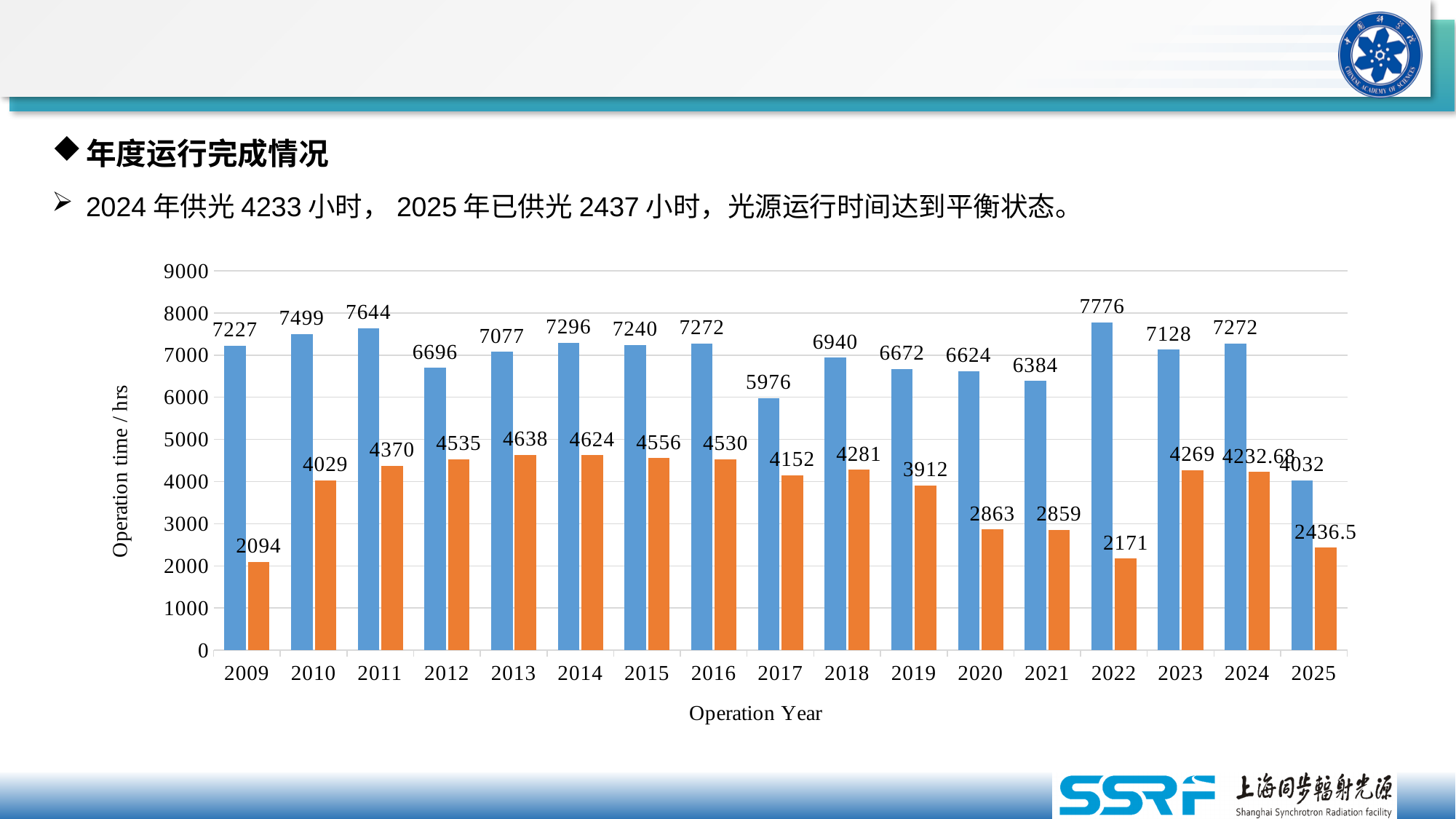

年度运行完成情况

2024年供光4233小时，2025年已供光2437小时，光源运行时间达到平衡状态。

### Chart

| Category |  |  |
|---|---|---|
| 2009 | 7227.0 | 2094.0 |
| 2010 | 7499.0 | 4029.0 |
| 2011 | 7644.0 | 4370.0 |
| 2012 | 6696.0 | 4535.0 |
| 2013 | 7077.0 | 4638.0 |
| 2014 | 7296.0 | 4624.0 |
| 2015 | 7240.0 | 4556.0 |
| 2016 | 7272.0 | 4530.0 |
| 2017 | 5976.0 | 4152.0 |
| 2018 | 6940.0 | 4281.0 |
| 2019 | 6672.0 | 3912.0 |
| 2020 | 6624.0 | 2863.0 |
| 2021 | 6384.0 | 2859.0 |
| 2022 | 7776.0 | 2171.0 |
| 2023 | 7128.0 | 4269.0 |
| 2024 | 7272.0 | 4232.68 |
| 2025 | 4032.0 | 2436.5 |